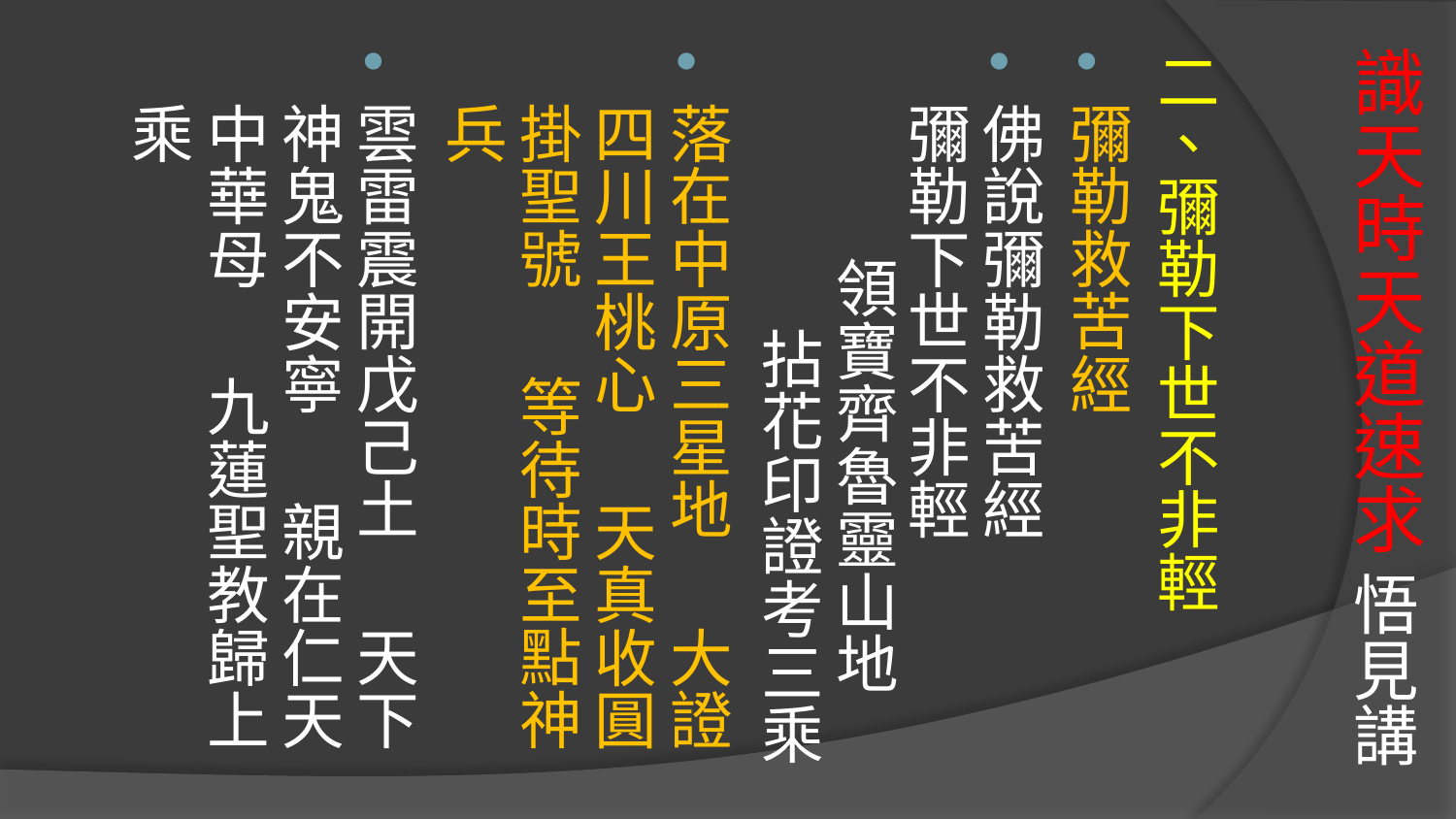

# 識天時天道速求 悟見講
二、彌勒下世不非輕
彌勒救苦經
佛說彌勒救苦經                彌勒下世不非輕                             領寶齊魯靈山地                       拈花印證考三乘
落在中原三星地      大證四川王桃心      天真收圓掛聖號      等待時至點神兵
雲雷震開戊己土      天下神鬼不安寧      親在仁天中華母      九蓮聖教歸上乘